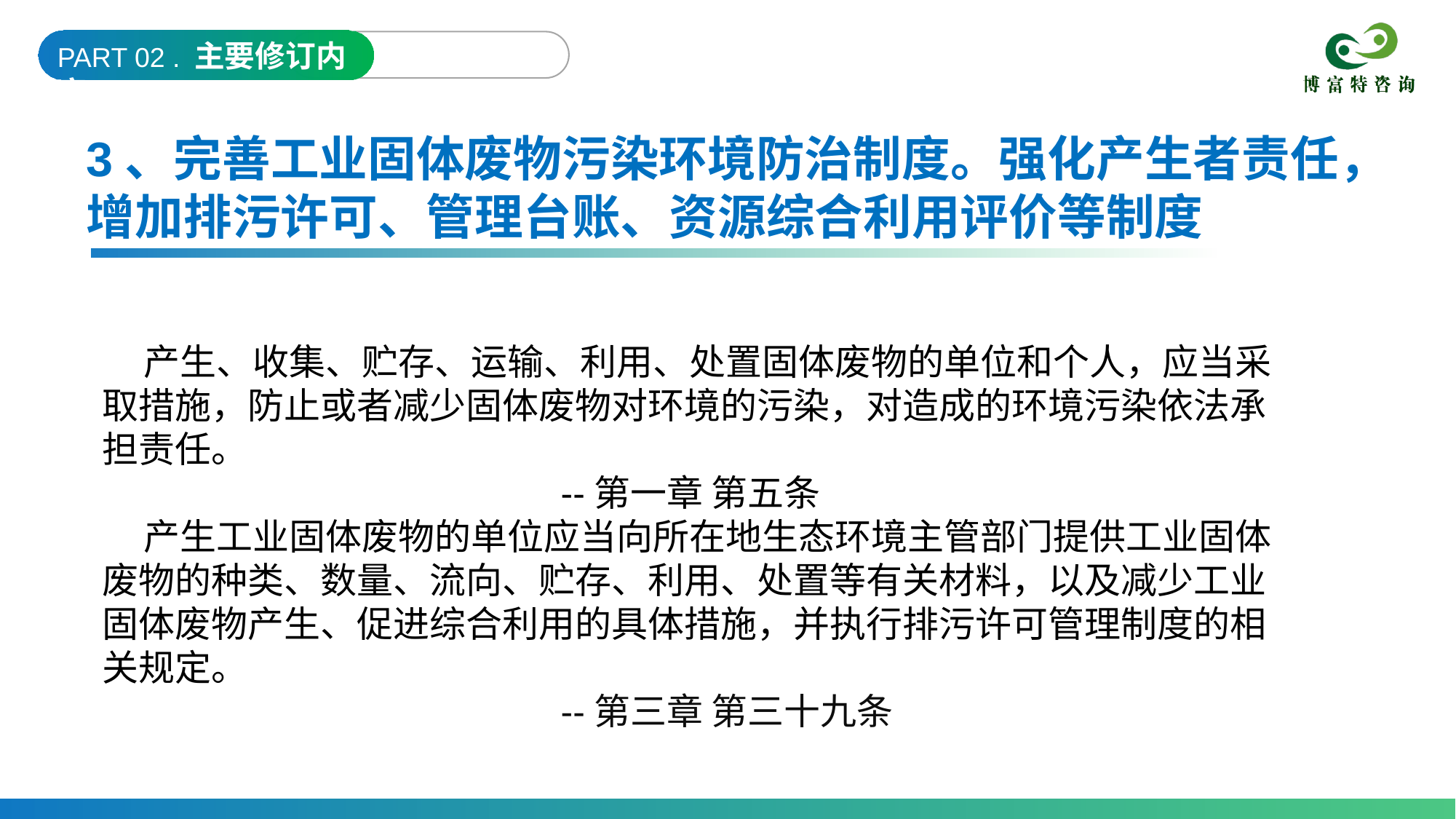

PART 02 . 主要修订内容
3、完善工业固体废物污染环境防治制度。强化产生者责任，增加排污许可、管理台账、资源综合利用评价等制度

    产生、收集、贮存、运输、利用、处置固体废物的单位和个人，应当采取措施，防止或者减少固体废物对环境的污染，对造成的环境污染依法承担责任。
                                             --第一章 第五条
    产生工业固体废物的单位应当向所在地生态环境主管部门提供工业固体废物的种类、数量、流向、贮存、利用、处置等有关材料，以及减少工业固体废物产生、促进综合利用的具体措施，并执行排污许可管理制度的相关规定。
                                             --第三章 第三十九条